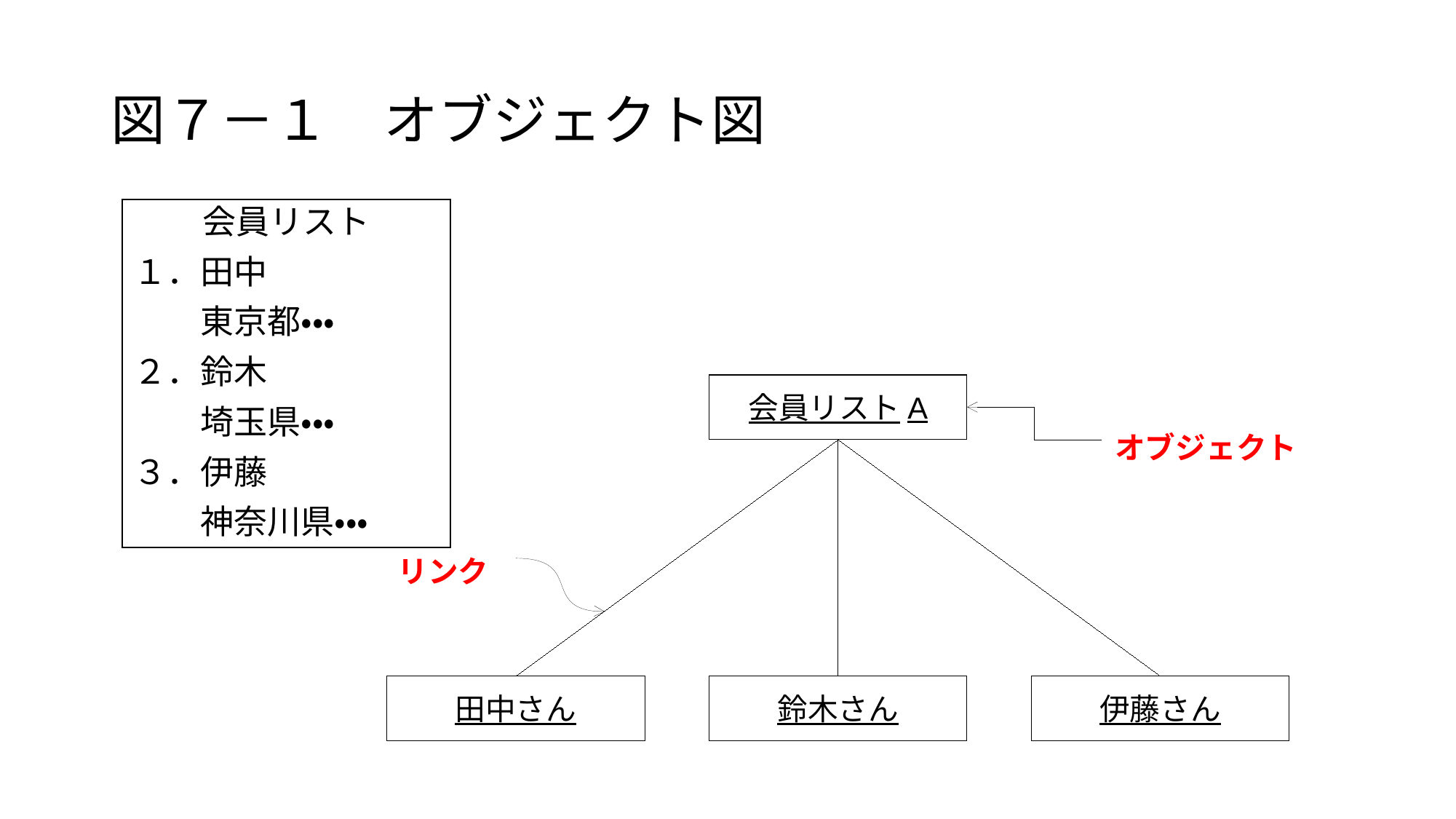

# 図７－１　オブジェクト図
会員リスト
１．田中
　　東京都・・・
２．鈴木
　　埼玉県・・・
３．伊藤
　　神奈川県・・・

会員リストA

オブジェクト

リンク
田中さん
鈴木さん
伊藤さん